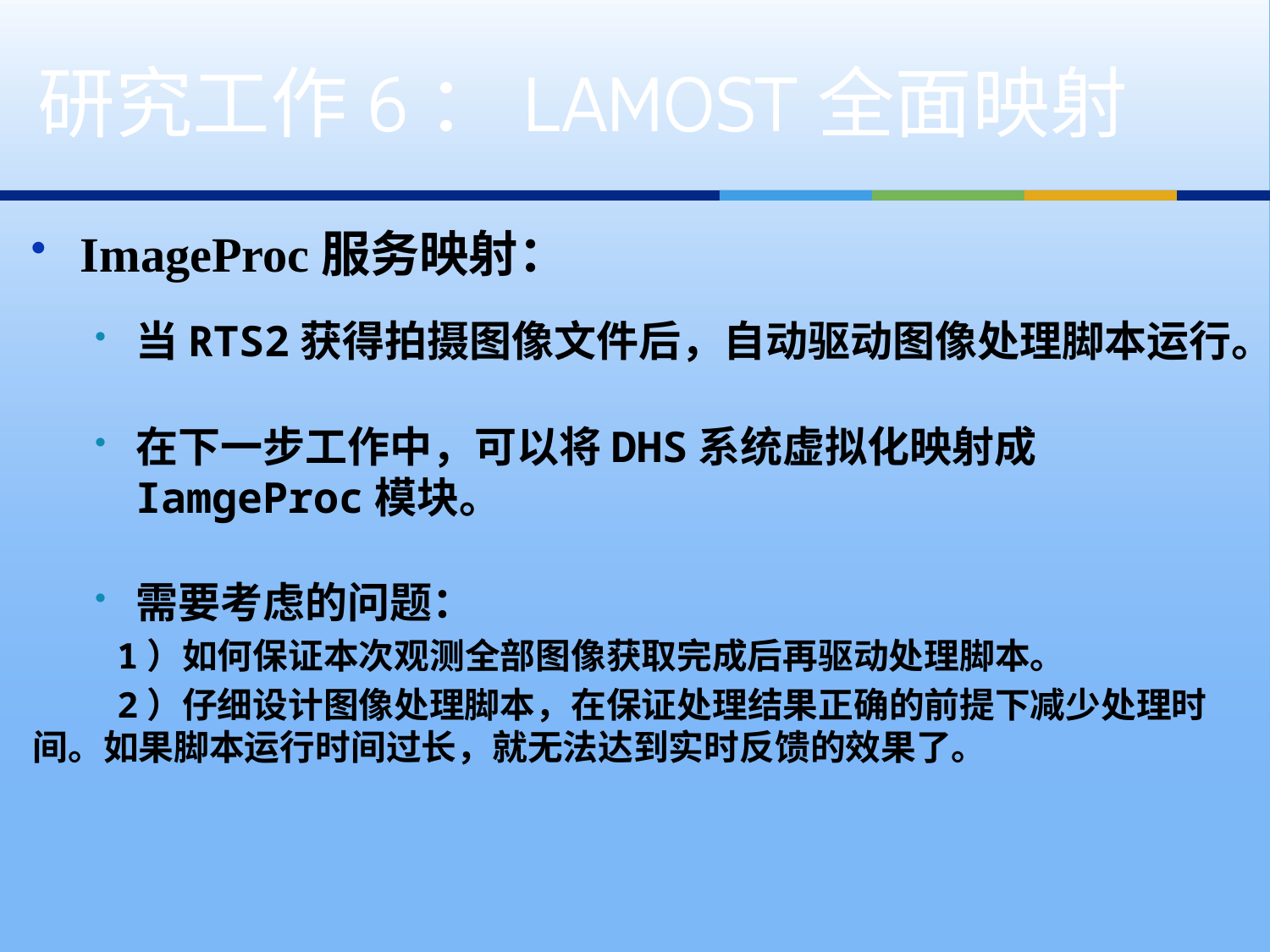

# 研究工作6：LAMOST全面映射
ImageProc服务映射：

当RTS2获得拍摄图像文件后，自动驱动图像处理脚本运行。

在下一步工作中，可以将DHS系统虚拟化映射成IamgeProc模块。

需要考虑的问题：
    1）如何保证本次观测全部图像获取完成后再驱动处理脚本。
    2）仔细设计图像处理脚本，在保证处理结果正确的前提下减少处理时间。如果脚本运行时间过长，就无法达到实时反馈的效果了。